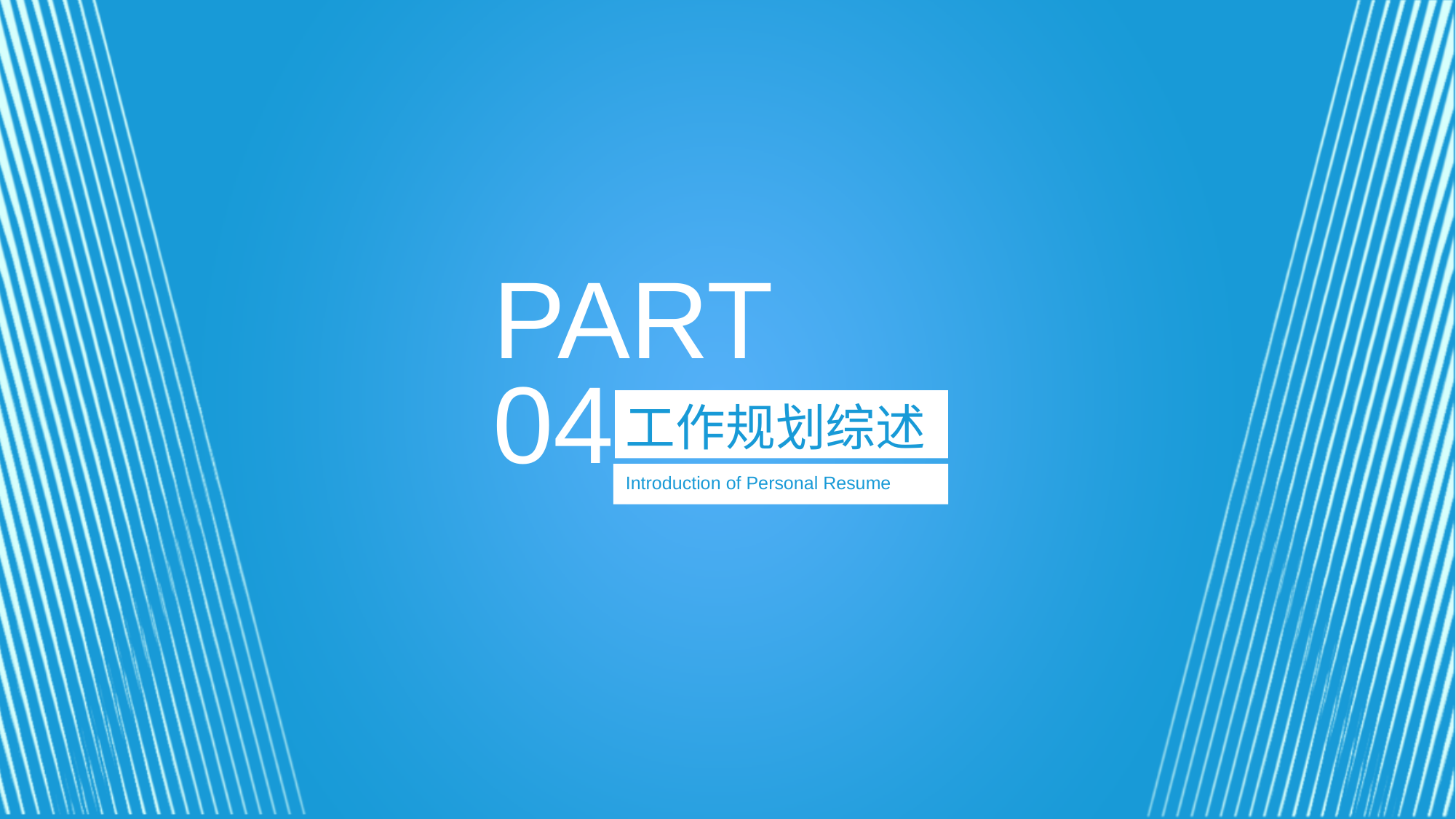

PART 04

工作规划综述

Introduction of Personal Resume